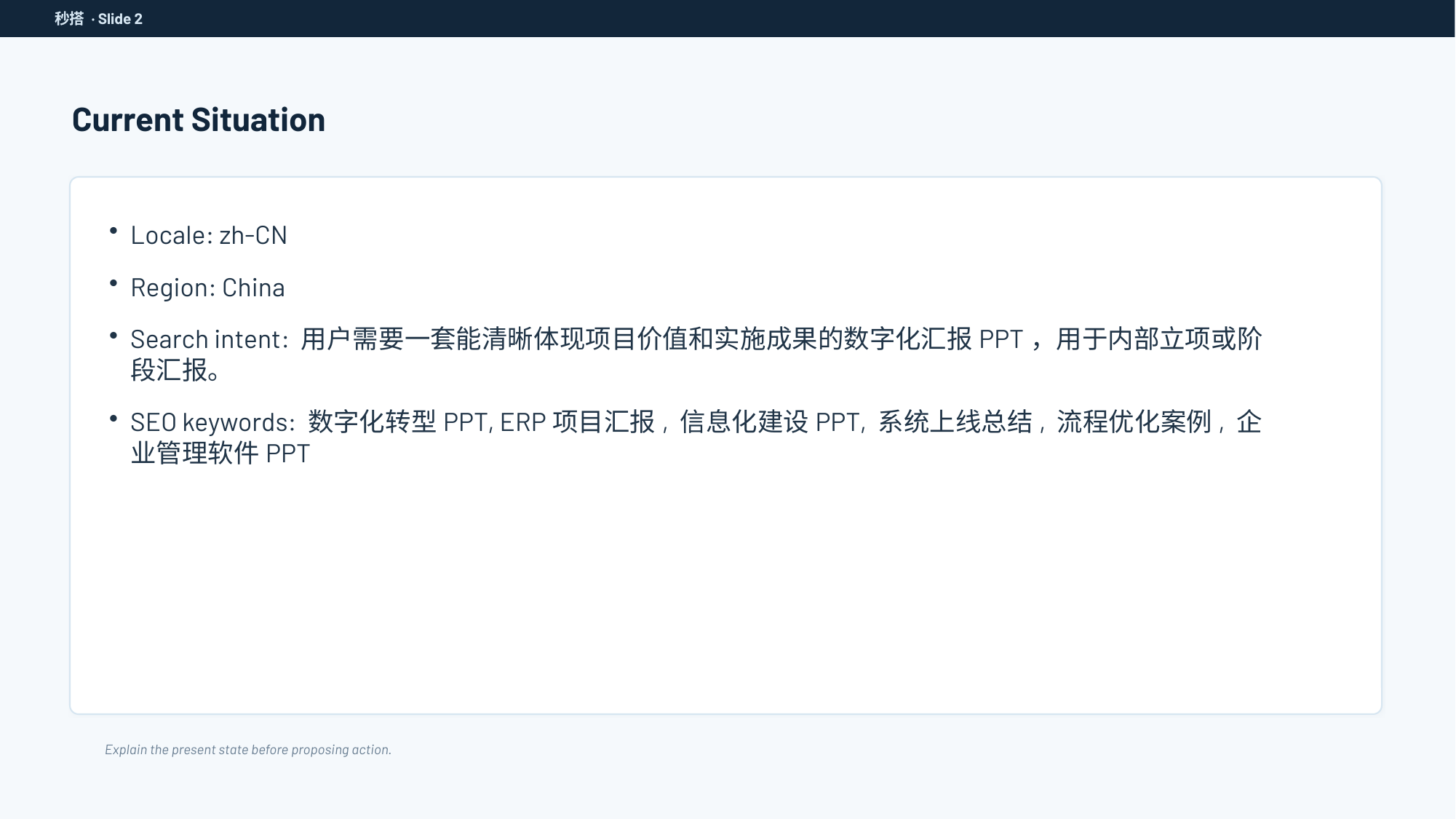

秒搭 · Slide 2
Current Situation

Locale: zh-CN
Region: China
Search intent: 用户需要一套能清晰体现项目价值和实施成果的数字化汇报PPT，用于内部立项或阶段汇报。
SEO keywords: 数字化转型PPT, ERP项目汇报, 信息化建设PPT, 系统上线总结, 流程优化案例, 企业管理软件PPT
Explain the present state before proposing action.